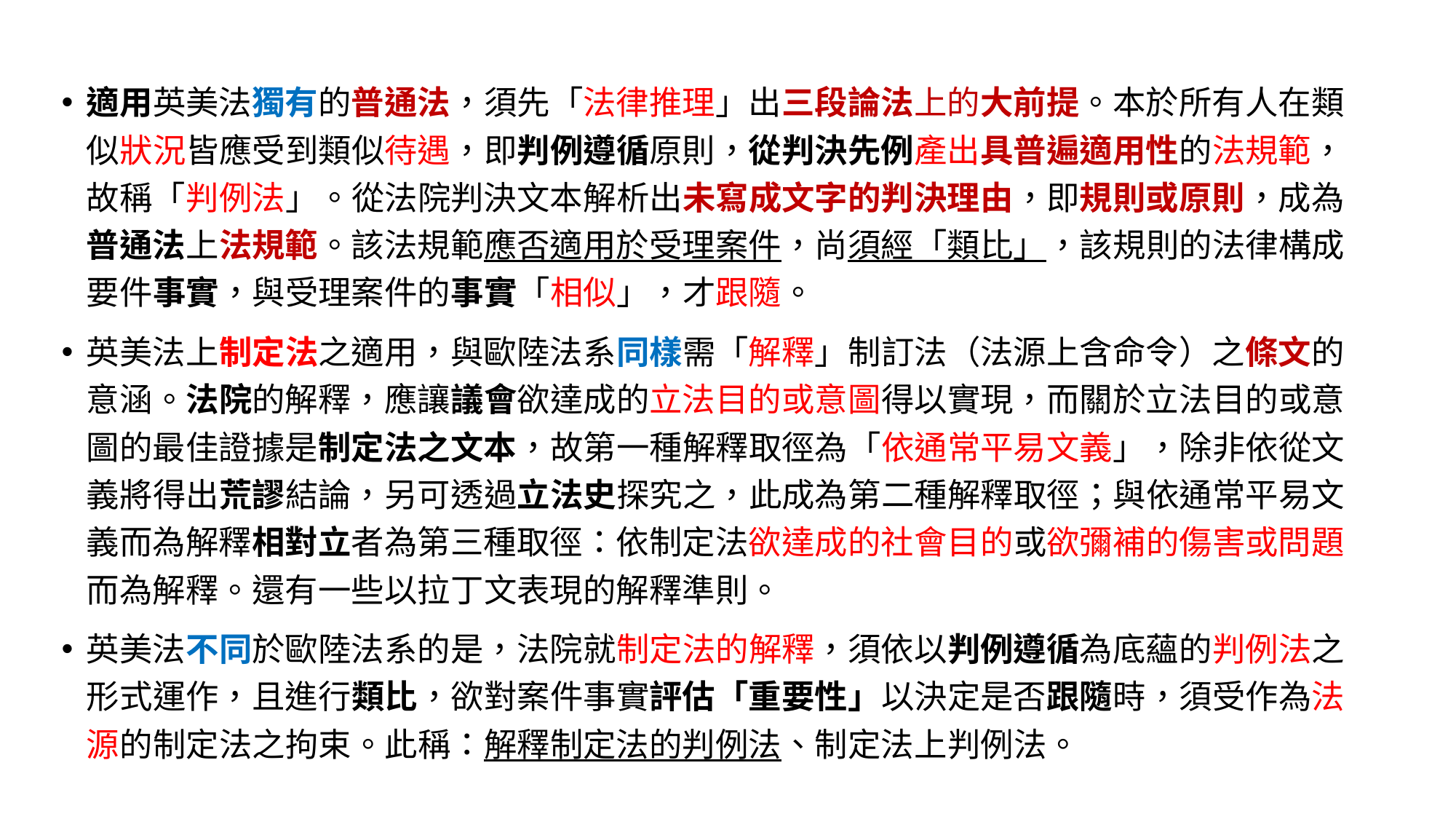

#
適用英美法獨有的普通法，須先「法律推理」出三段論法上的大前提。本於所有人在類似狀況皆應受到類似待遇，即判例遵循原則，從判決先例產出具普遍適用性的法規範，故稱「判例法」。從法院判決文本解析出未寫成文字的判決理由，即規則或原則，成為普通法上法規範。該法規範應否適用於受理案件，尚須經「類比」，該規則的法律構成要件事實，與受理案件的事實「相似」，才跟隨。
英美法上制定法之適用，與歐陸法系同樣需「解釋」制訂法（法源上含命令）之條文的意涵。法院的解釋，應讓議會欲達成的立法目的或意圖得以實現，而關於立法目的或意圖的最佳證據是制定法之文本，故第一種解釋取徑為「依通常平易文義」，除非依從文義將得出荒謬結論，另可透過立法史探究之，此成為第二種解釋取徑；與依通常平易文義而為解釋相對立者為第三種取徑：依制定法欲達成的社會目的或欲彌補的傷害或問題而為解釋。還有一些以拉丁文表現的解釋準則。
英美法不同於歐陸法系的是，法院就制定法的解釋，須依以判例遵循為底蘊的判例法之形式運作，且進行類比，欲對案件事實評估「重要性」以決定是否跟隨時，須受作為法源的制定法之拘束。此稱：解釋制定法的判例法、制定法上判例法。